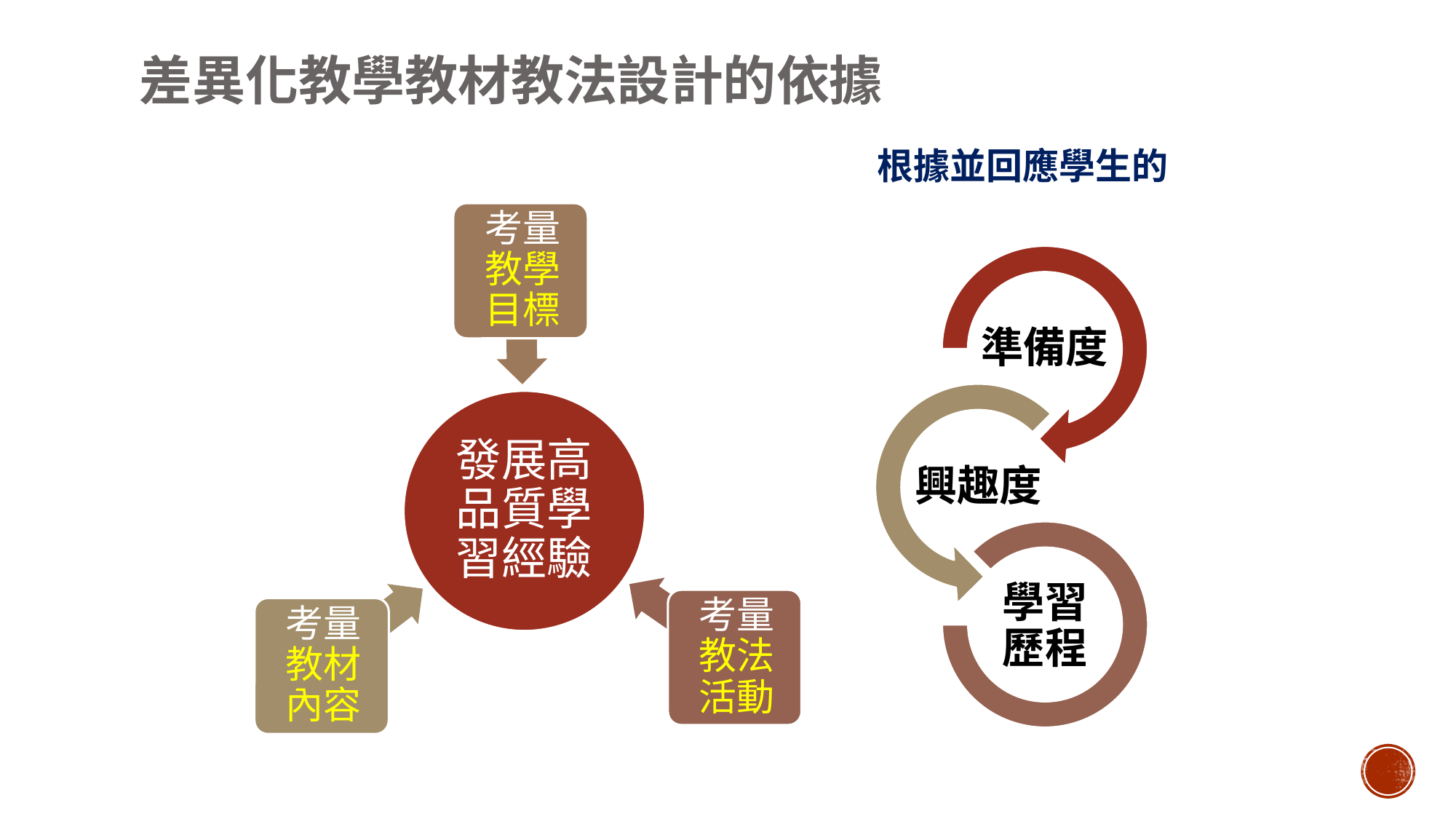

差異化教學教材教法設計的依據
根據並回應學生的
發展高品質學習經驗
考量教材內容
考量教學目標
考量教法活動
準備度
興趣度
學習歷程